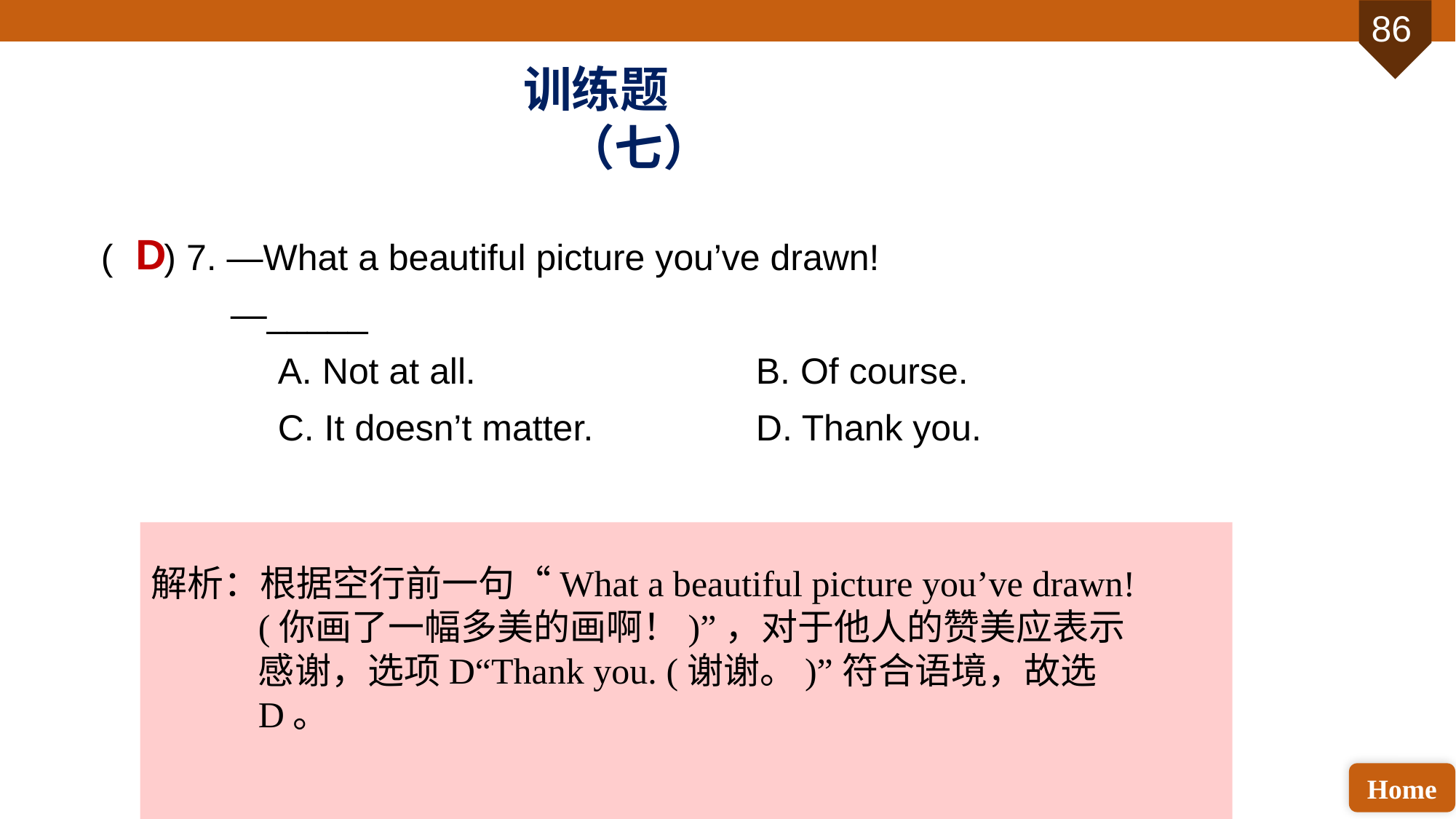

训练题（七）
(     ) 7. —What a beautiful picture you’ve drawn!
  —_____
            A. Not at all. 			B. Of course.
            C. It doesn’t matter. 		D. Thank you.
D

解析：根据空行前一句“What a beautiful picture you’ve drawn! (你画了一幅多美的画啊！)”，对于他人的赞美应表示感谢，选项D“Thank you. (谢谢。)”符合语境，故选D。